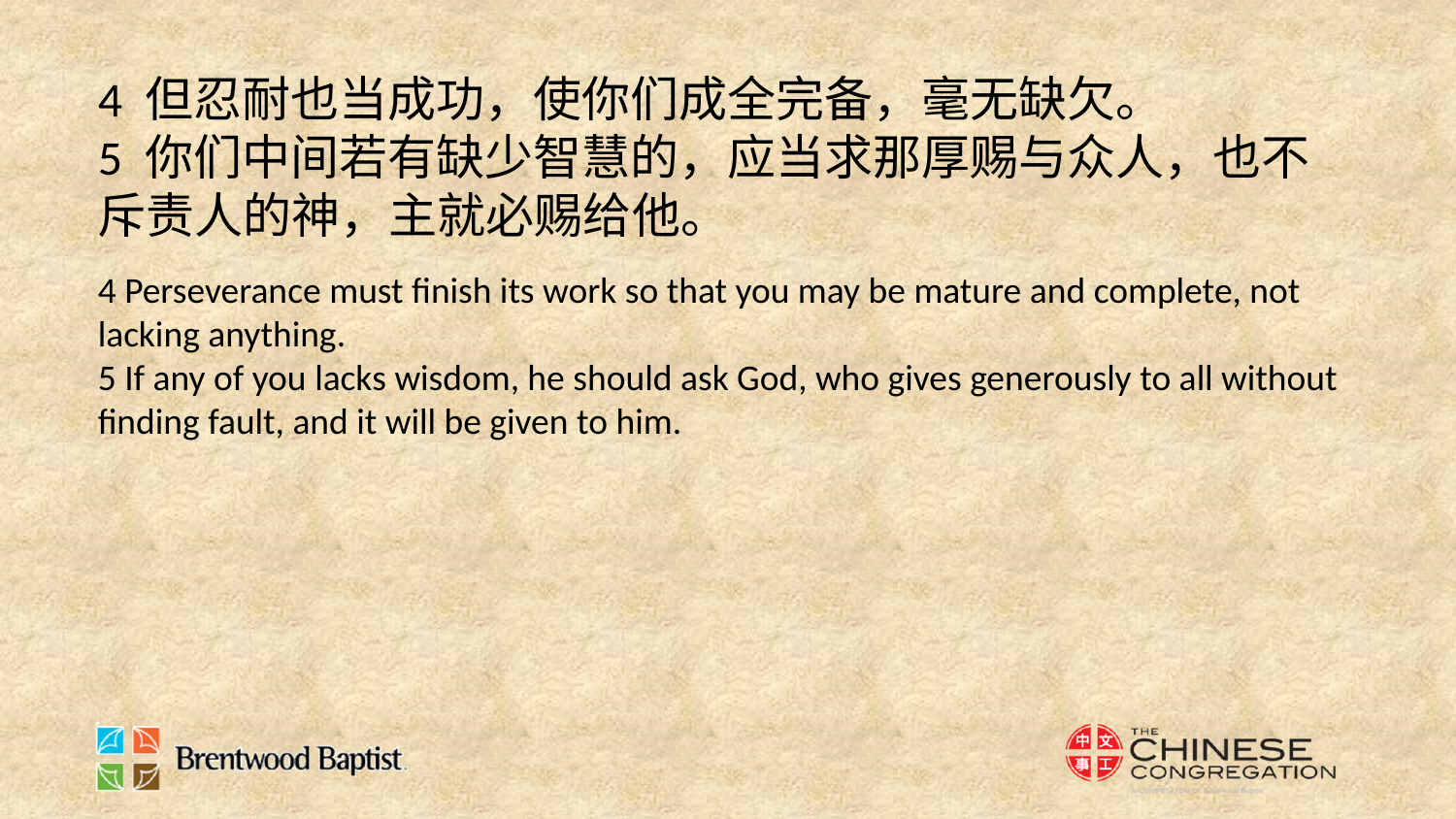

4 但忍耐也当成功，使你们成全完备，毫无缺欠。
5 你们中间若有缺少智慧的，应当求那厚赐与众人，也不斥责人的神，主就必赐给他。

4 Perseverance must finish its work so that you may be mature and complete, not lacking anything.
5 If any of you lacks wisdom, he should ask God, who gives generously to all without finding fault, and it will be given to him.